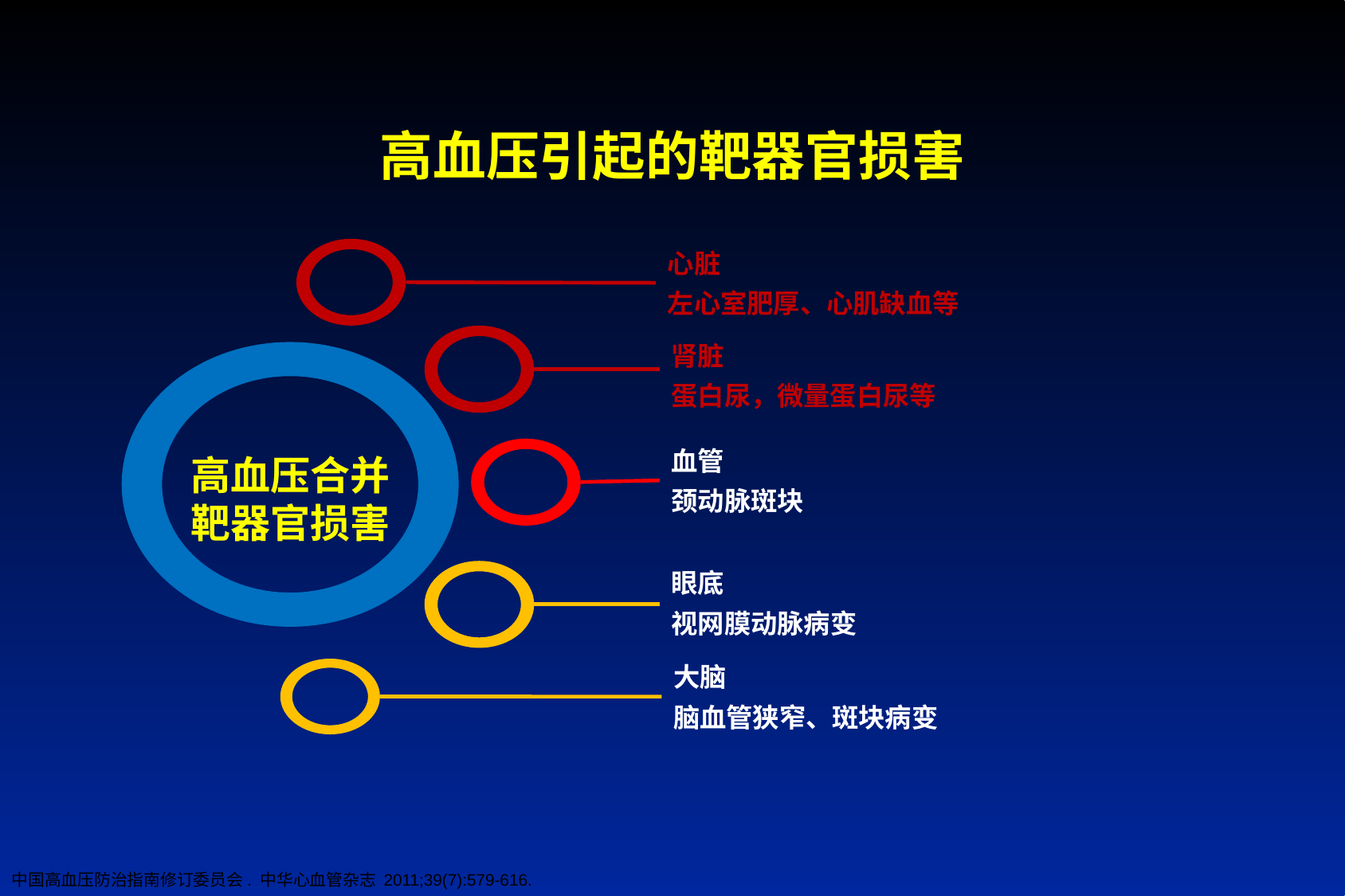

# 高血压引起的靶器官损害

心脏
左心室肥厚、心肌缺血等

肾脏
蛋白尿，微量蛋白尿等

血管
颈动脉斑块
高血压合并
靶器官损害

眼底
视网膜动脉病变

大脑
脑血管狭窄、斑块病变

中国高血压防治指南修订委员会. 中华心血管杂志 2011;39(7):579-616.